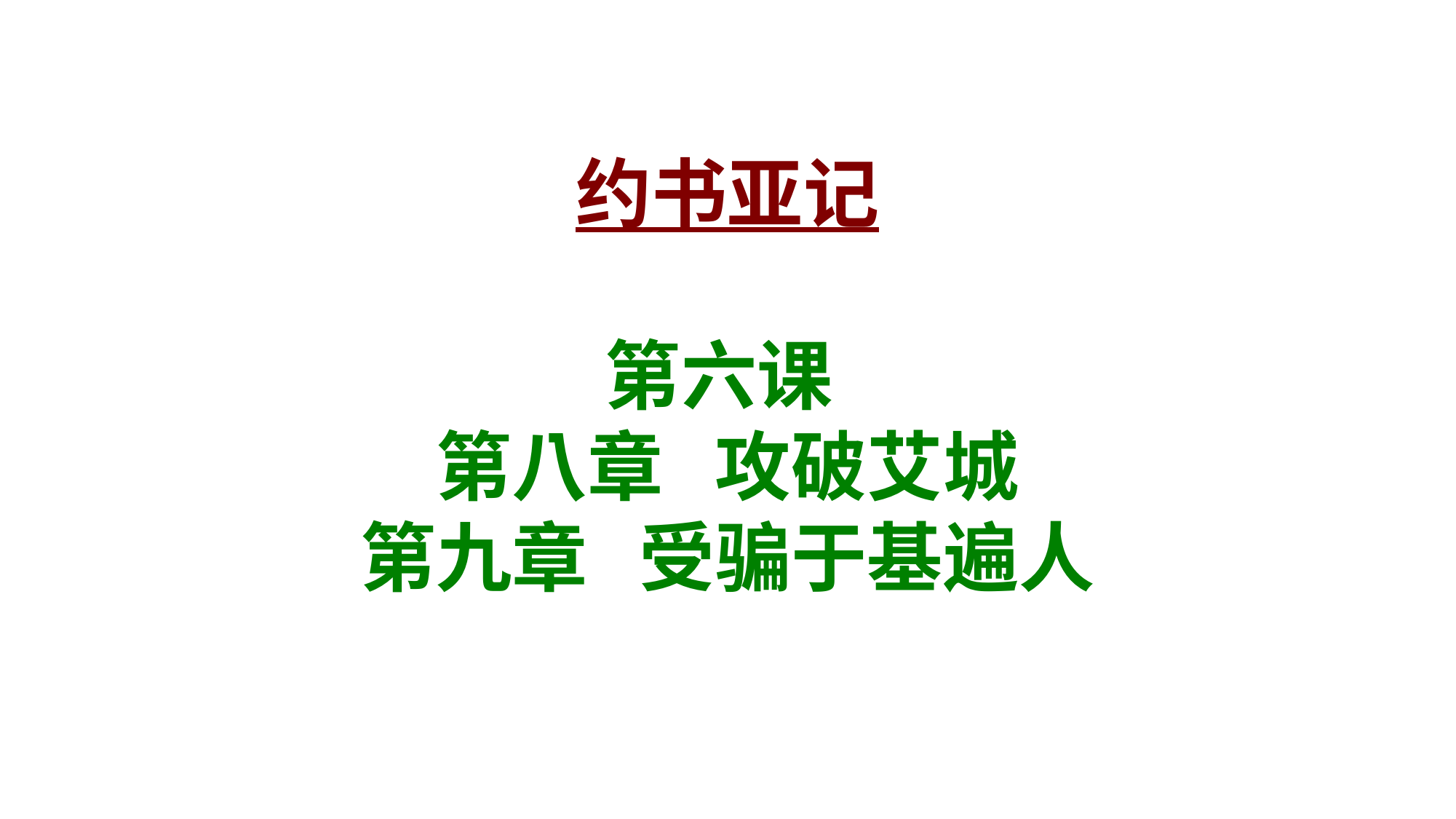

# 约书亚记 第六课 第八章   攻破艾城 第九章   受骗于基遍人